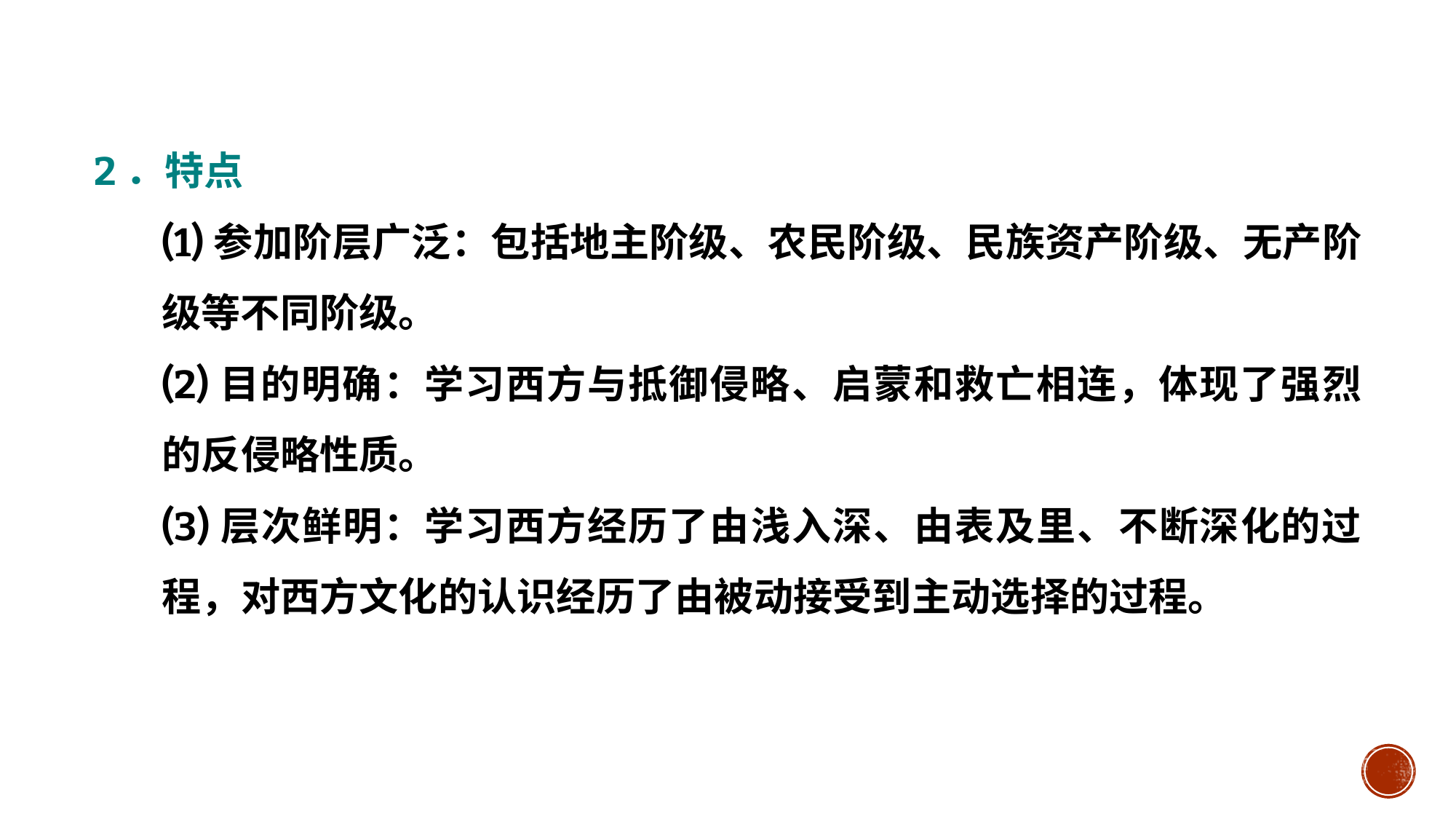

#
2．特点
(1)参加阶层广泛：包括地主阶级、农民阶级、民族资产阶级、无产阶级等不同阶级。
(2)目的明确：学习西方与抵御侵略、启蒙和救亡相连，体现了强烈的反侵略性质。
(3)层次鲜明：学习西方经历了由浅入深、由表及里、不断深化的过程，对西方文化的认识经历了由被动接受到主动选择的过程。